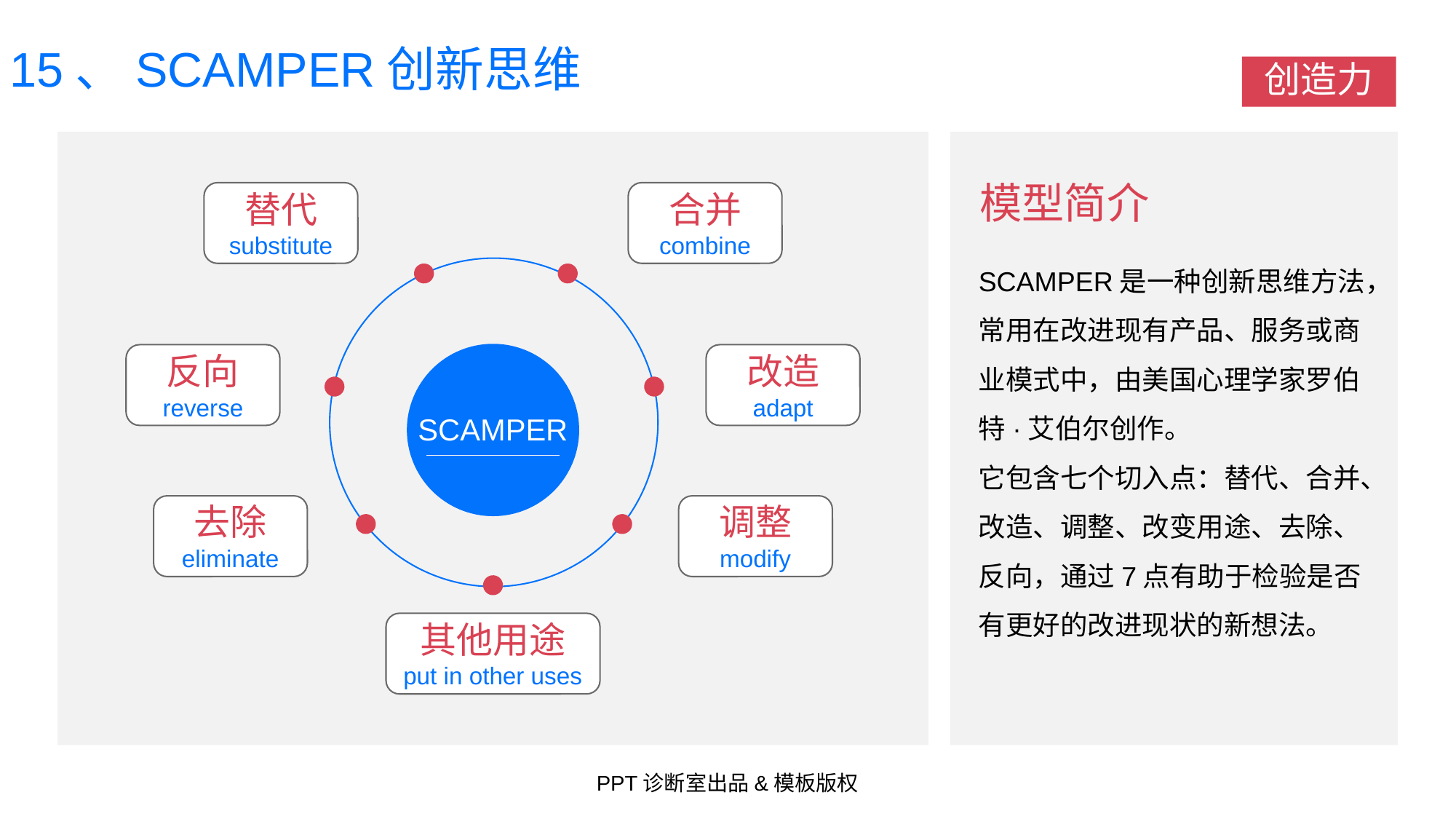

15、SCAMPER创新思维
创造力

模型简介
替代
substitute
合并
combine

SCAMPER是一种创新思维方法，常用在改进现有产品、服务或商业模式中，由美国心理学家罗伯特·艾伯尔创作。
它包含七个切入点：替代、合并、改造、调整、改变用途、去除、反向，通过7点有助于检验是否有更好的改进现状的新想法。

反向
reverse

改造
adapt

SCAMPER
去除
eliminate

调整
modify

其他用途
put in other uses

PPT诊断室出品&模板版权